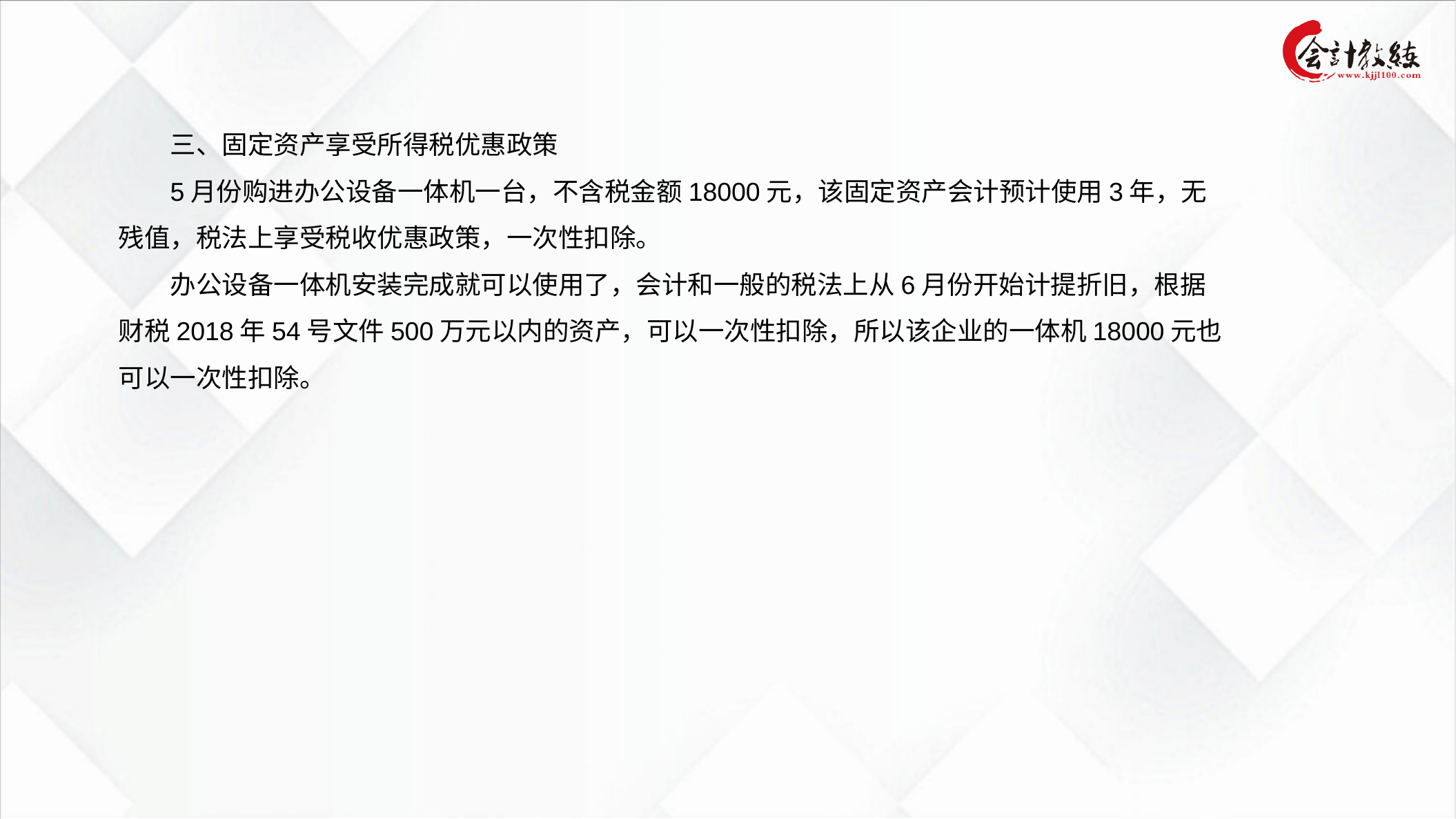

三、固定资产享受所得税优惠政策
5月份购进办公设备一体机一台，不含税金额18000元，该固定资产会计预计使用3年，无残值，税法上享受税收优惠政策，一次性扣除。
办公设备一体机安装完成就可以使用了，会计和一般的税法上从6月份开始计提折旧，根据财税2018年54号文件500万元以内的资产，可以一次性扣除，所以该企业的一体机18000元也可以一次性扣除。